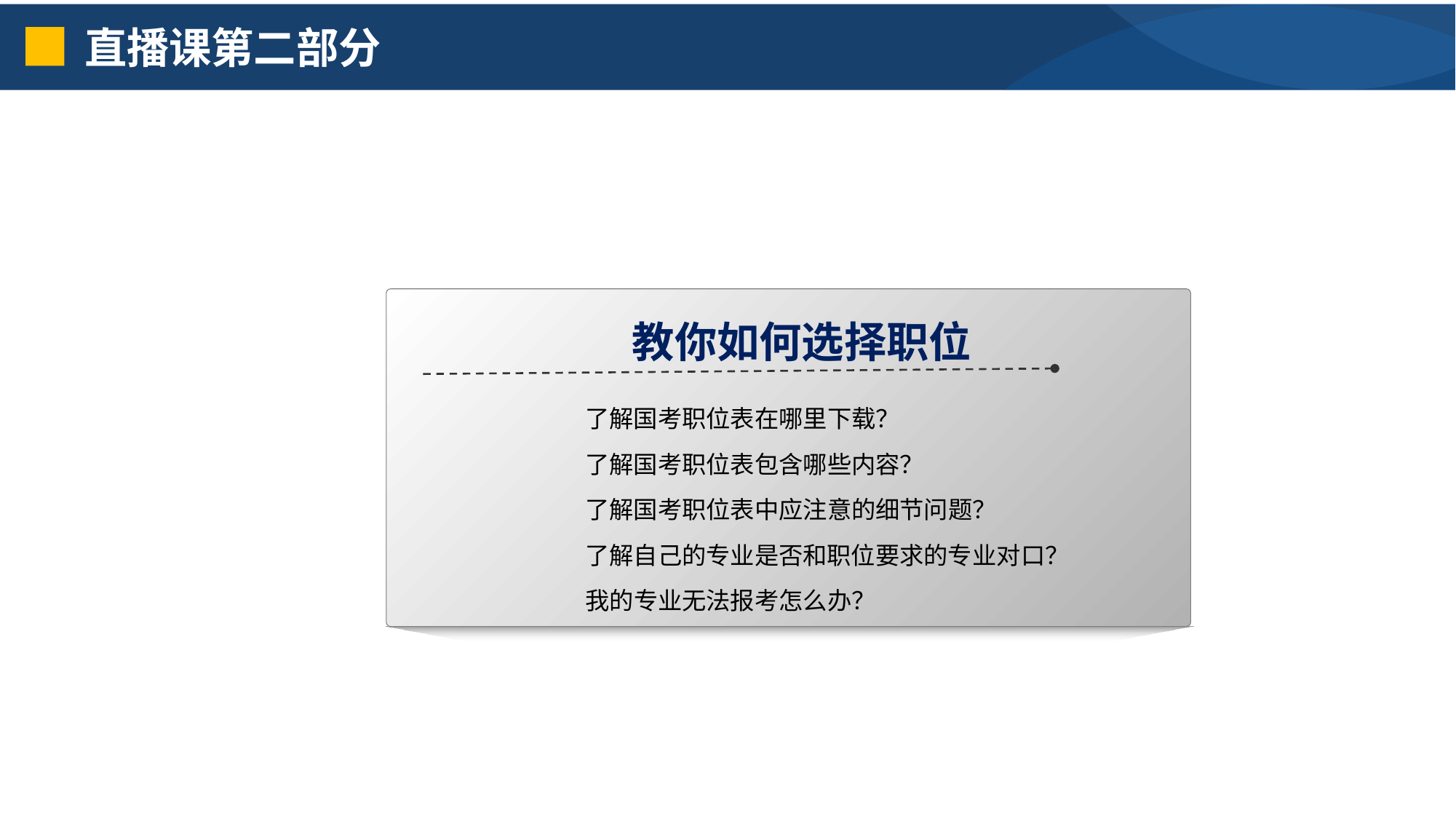

直播课第二部分

教你如何选择职位

了解国考职位表在哪里下载？
了解国考职位表包含哪些内容？
了解国考职位表中应注意的细节问题？
了解自己的专业是否和职位要求的专业对口？
我的专业无法报考怎么办？